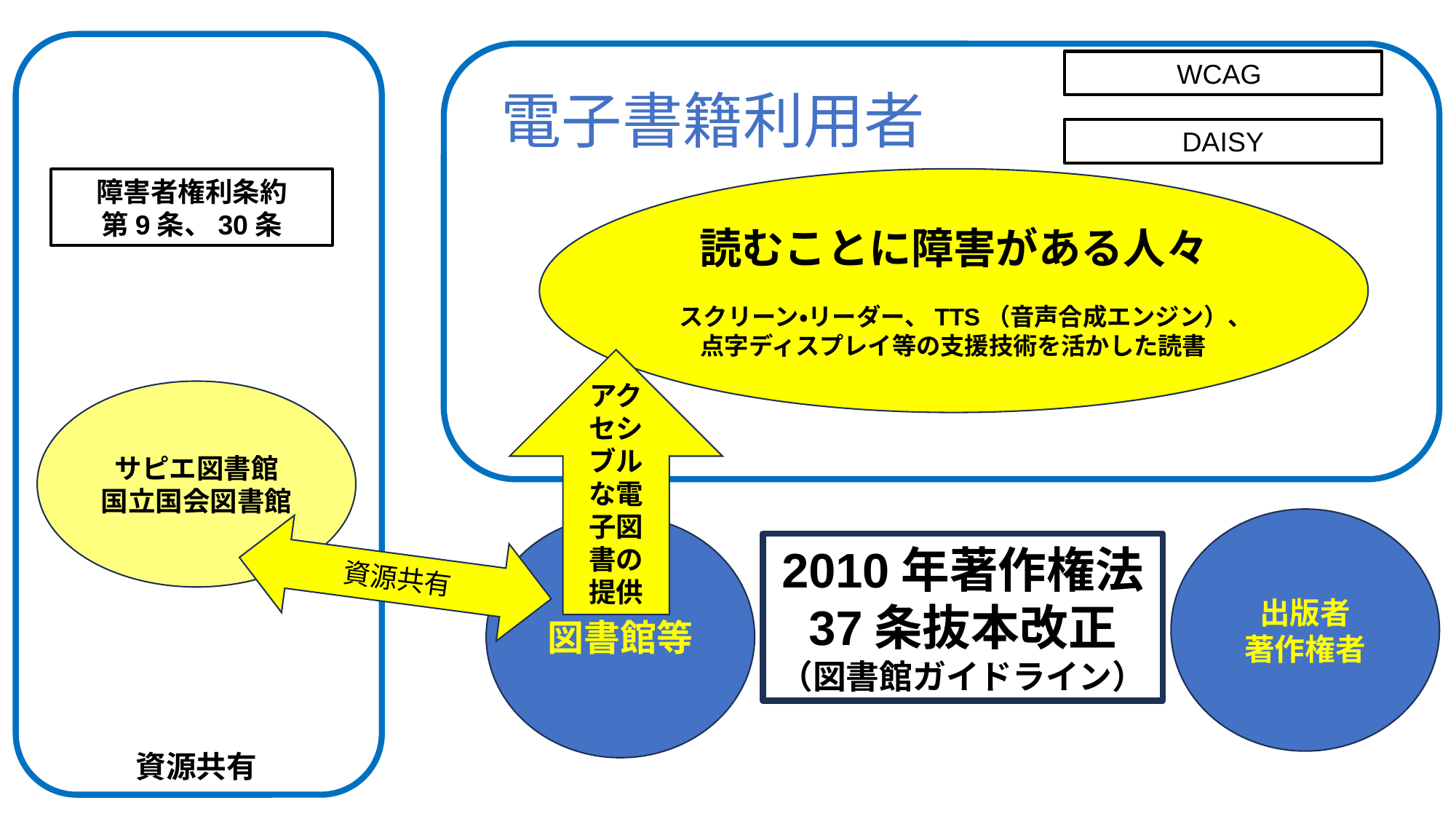

WCAG
電子書籍利用者
DAISY

読むことに障害がある人々

スクリーン・リーダー、TTS（音声合成エンジン）、点字ディスプレイ等の支援技術を活かした読書

障害者権利条約
第9条、30条
アクセシブルな電子図書の提供

サピエ図書館
国立国会図書館

出版者
著作権者
図書館等
2010年著作権法
37条抜本改正
（図書館ガイドライン）
資源共有
資源共有